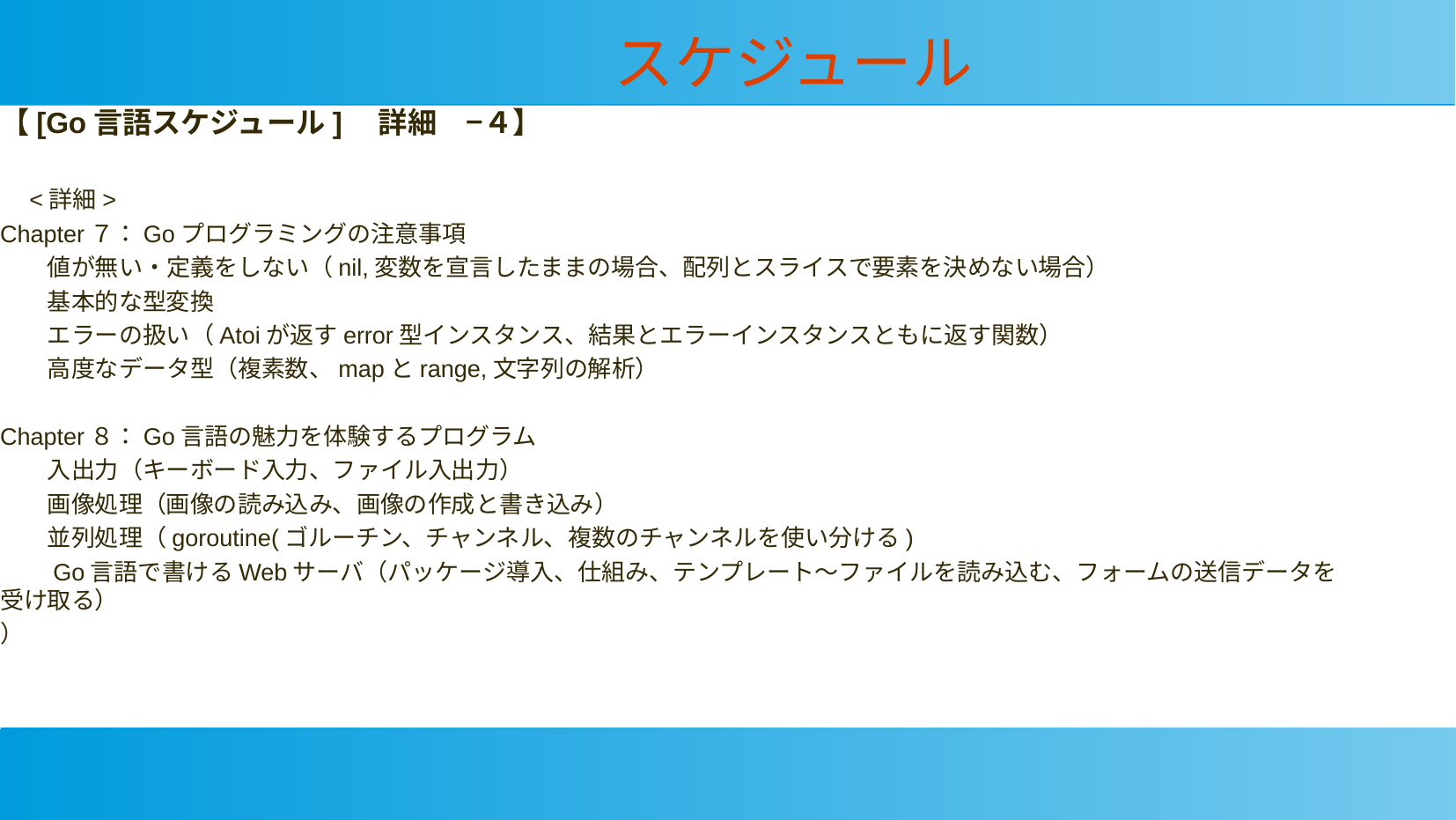

スケジュール
【[Go言語スケジュール]　詳細　−４】

　<詳細>
Chapter７：Goプログラミングの注意事項
　　値が無い・定義をしない（nil,変数を宣言したままの場合、配列とスライスで要素を決めない場合）
　　基本的な型変換
　　エラーの扱い（Atoiが返すerror型インスタンス、結果とエラーインスタンスともに返す関数）
　　高度なデータ型（複素数、mapとrange,文字列の解析）

Chapter８：Go言語の魅力を体験するプログラム
　　入出力（キーボード入力、ファイル入出力）
　　画像処理（画像の読み込み、画像の作成と書き込み）
　　並列処理（goroutine(ゴルーチン、チャンネル、複数のチャンネルを使い分ける)
　　Go言語で書けるWebサーバ（パッケージ導入、仕組み、テンプレート〜ファイルを読み込む、フォームの送信データを受け取る）
）